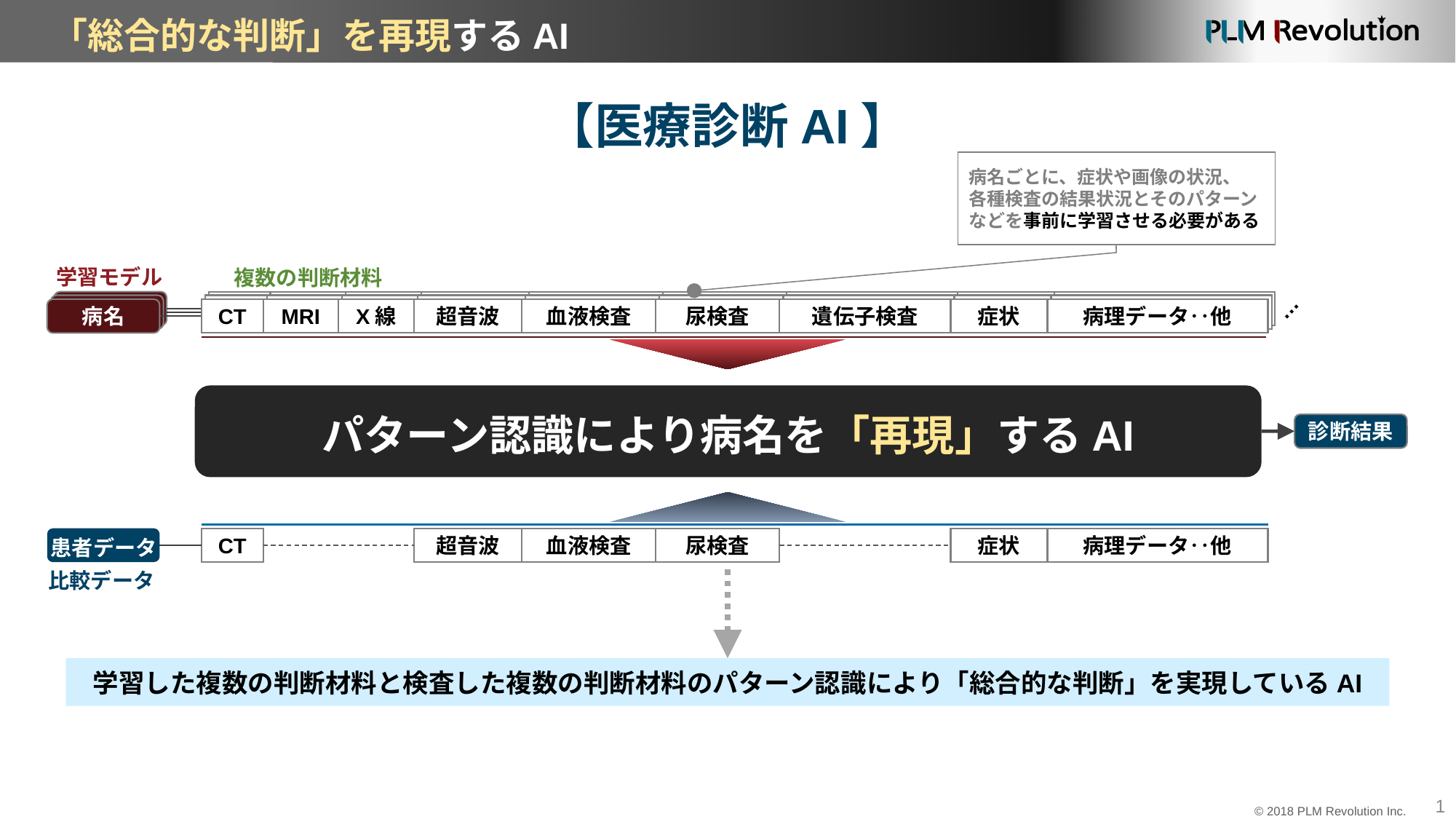

「総合的な判断」を再現するAI

【医療診断AI】
病名ごとに、症状や画像の状況、
各種検査の結果状況とそのパターン
などを事前に学習させる必要がある
複数の判断材料
学習モデル
…
病名
CT
MRI
X線
超音波
血液検査
尿検査
遺伝子検査
症状
病理データ‥他
病名
CT
MRI
X線
超音波
血液検査
尿検査
遺伝子検査
症状
病理データ‥他
病名
CT
MRI
X線
超音波
血液検査
尿検査
遺伝子検査
症状
病理データ‥他

パターン認識により病名を「再現」するAI
診断結果

患者データ
CT
超音波
血液検査
尿検査
症状
病理データ‥他
比較データ
学習した複数の判断材料と検査した複数の判断材料のパターン認識により「総合的な判断」を実現しているAI
© 2018 PLM Revolution Inc.

1